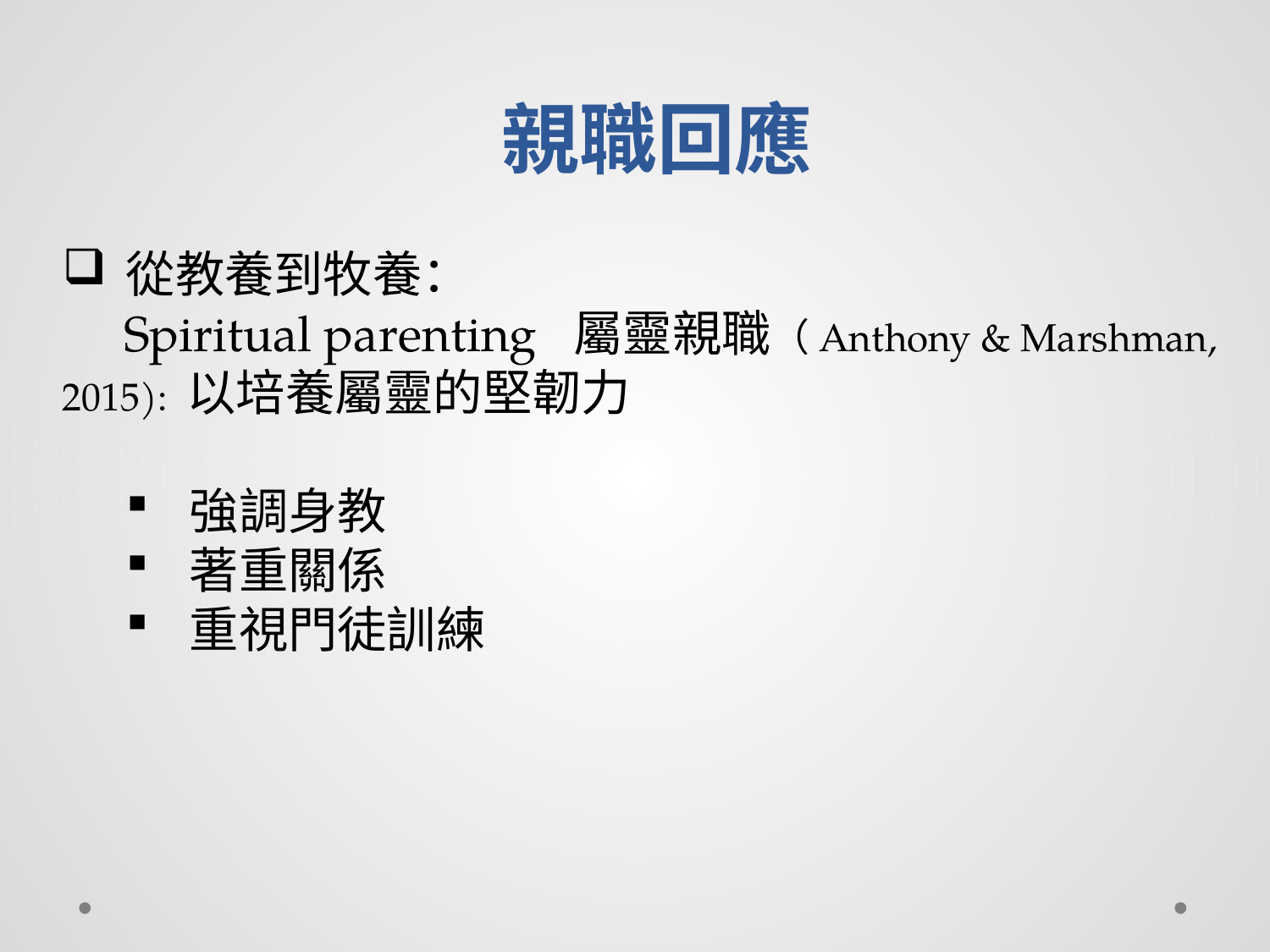

#
親職回應

從教養到牧養：
     Spiritual parenting  屬靈親職（Anthony & Marshman, 2015): 以培養屬靈的堅韌力

強調身教
著重關係
重視門徒訓練